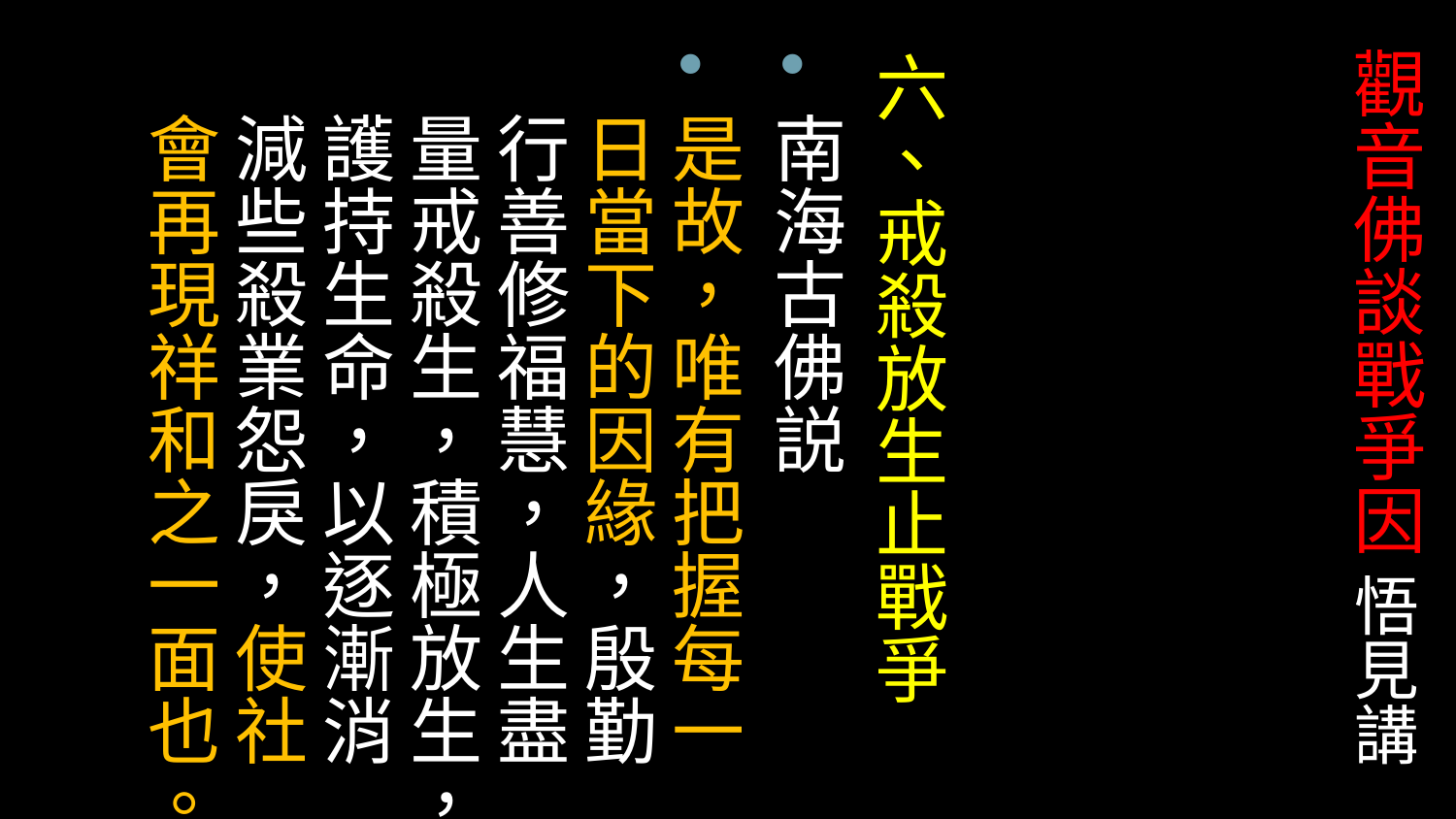

# 觀音佛談戰爭因 悟見講
六、戒殺放生止戰爭
南海古佛説
是故，唯有把握每一日當下的因緣，殷勤行善修福慧，人生盡量戒殺生，積極放生，護持生命，以逐漸消減些殺業怨戾，使社會再現祥和之一面也。